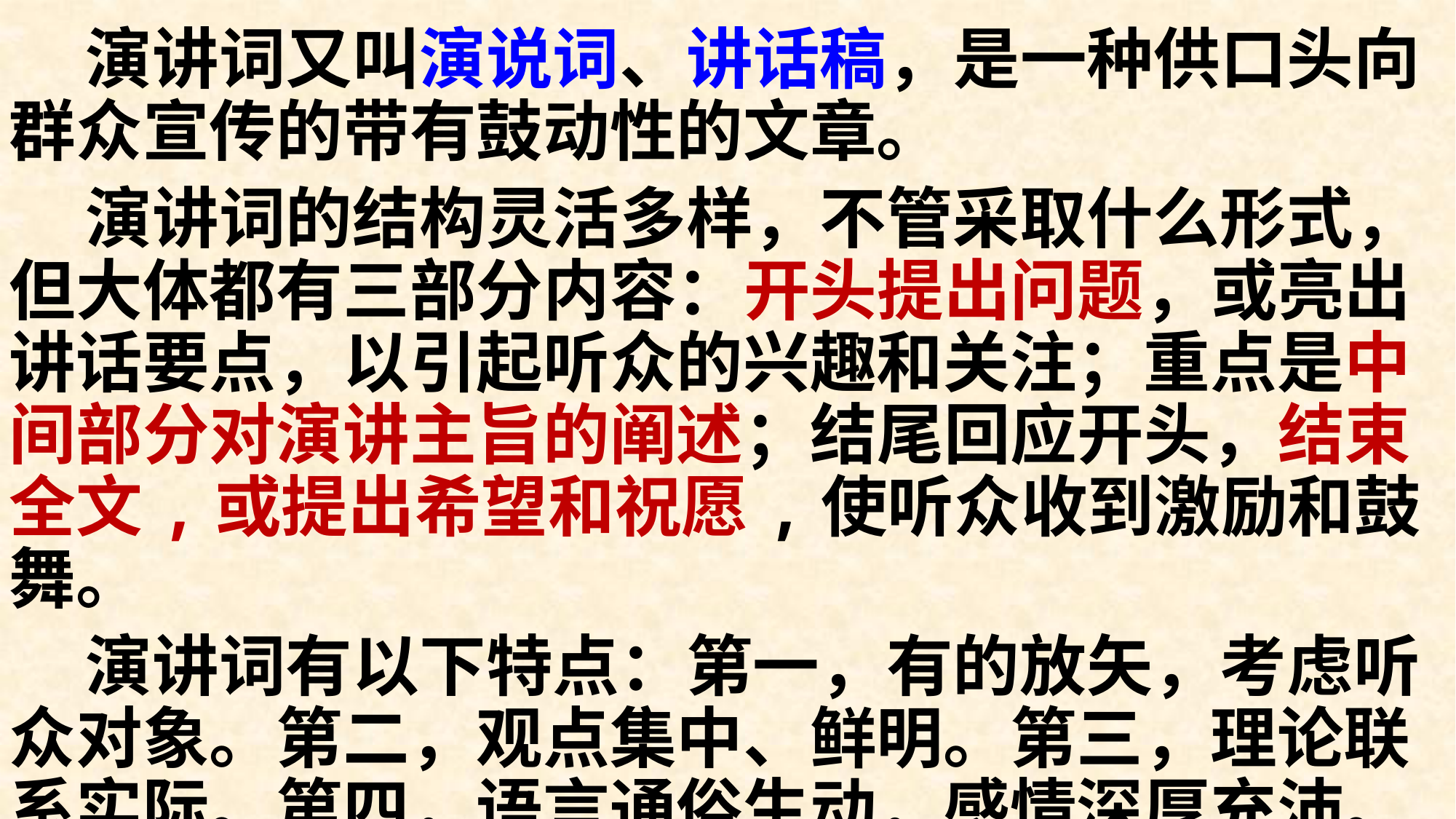

演讲词又叫演说词、讲话稿，是一种供口头向群众宣传的带有鼓动性的文章。
    演讲词的结构灵活多样，不管采取什么形式，但大体都有三部分内容：开头提出问题，或亮出讲话要点，以引起听众的兴趣和关注；重点是中间部分对演讲主旨的阐述；结尾回应开头，结束全文,或提出希望和祝愿,使听众收到激励和鼓舞。
    演讲词有以下特点：第一，有的放矢，考虑听众对象。第二，观点集中、鲜明。第三，理论联系实际。第四，语言通俗生动，感情深厚充沛。